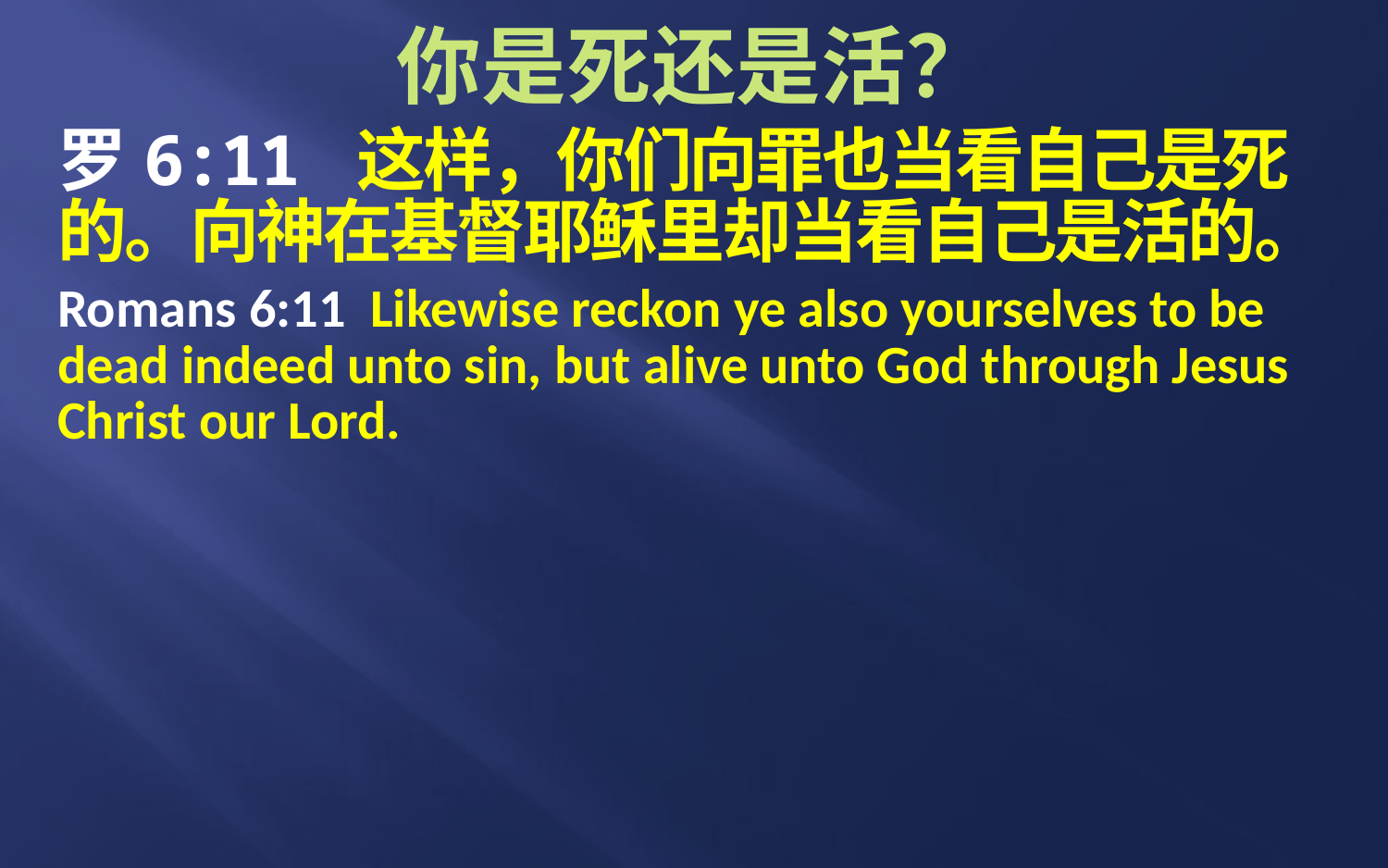

# 你是死还是活？
罗6:11 这样，你们向罪也当看自己是死的。向神在基督耶稣里却当看自己是活的。
Romans 6:11  Likewise reckon ye also yourselves to be dead indeed unto sin, but alive unto God through Jesus Christ our Lord.